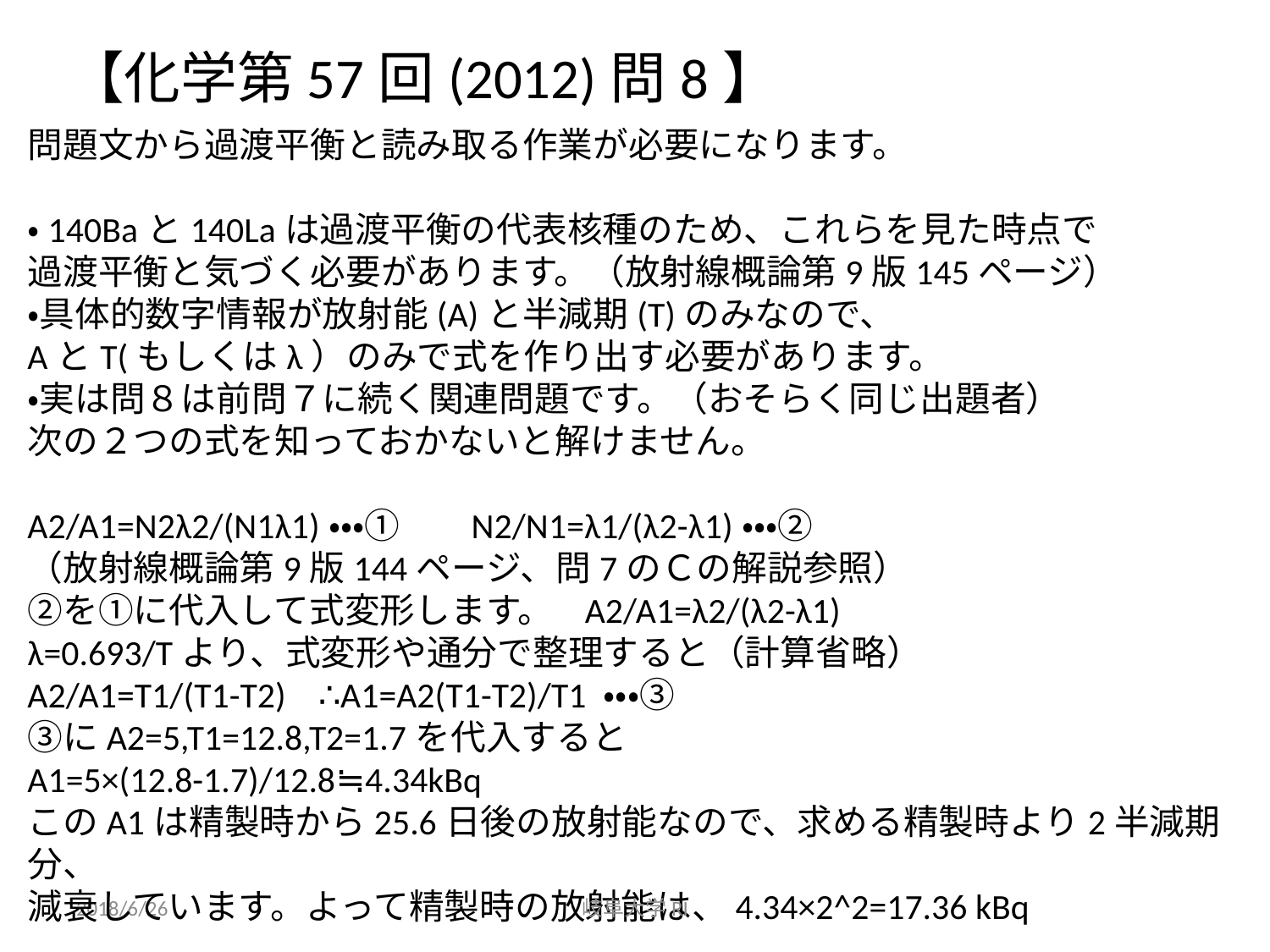

# 【化学第57回(2012)問8】
問題文から過渡平衡と読み取る作業が必要になります。
・140Baと140Laは過渡平衡の代表核種のため、これらを見た時点で
過渡平衡と気づく必要があります。（放射線概論第9版145ページ）
・具体的数字情報が放射能(A)と半減期(T)のみなので、
AとT(もしくはλ）のみで式を作り出す必要があります。
・実は問８は前問７に続く関連問題です。（おそらく同じ出題者）
次の２つの式を知っておかないと解けません。
A2/A1=N2λ2/(N1λ1)・・・①        N2/N1=λ1/(λ2-λ1)・・・②
（放射線概論第9版144ページ、問7のＣの解説参照）
②を①に代入して式変形します。   A2/A1=λ2/(λ2-λ1)
λ=0.693/Tより、式変形や通分で整理すると（計算省略）
A2/A1=T1/(T1-T2)    ∴A1=A2(T1-T2)/T1 ・・・③
③にA2=5,T1=12.8,T2=1.7を代入すると
A1=5×(12.8-1.7)/12.8≒4.34kBq
このA1は精製時から25.6日後の放射能なので、求める精製時より2半減期分、
減衰しています。よって精製時の放射能は、4.34×2^2=17.36 kBq
2018/6/26
岐阜大学RI